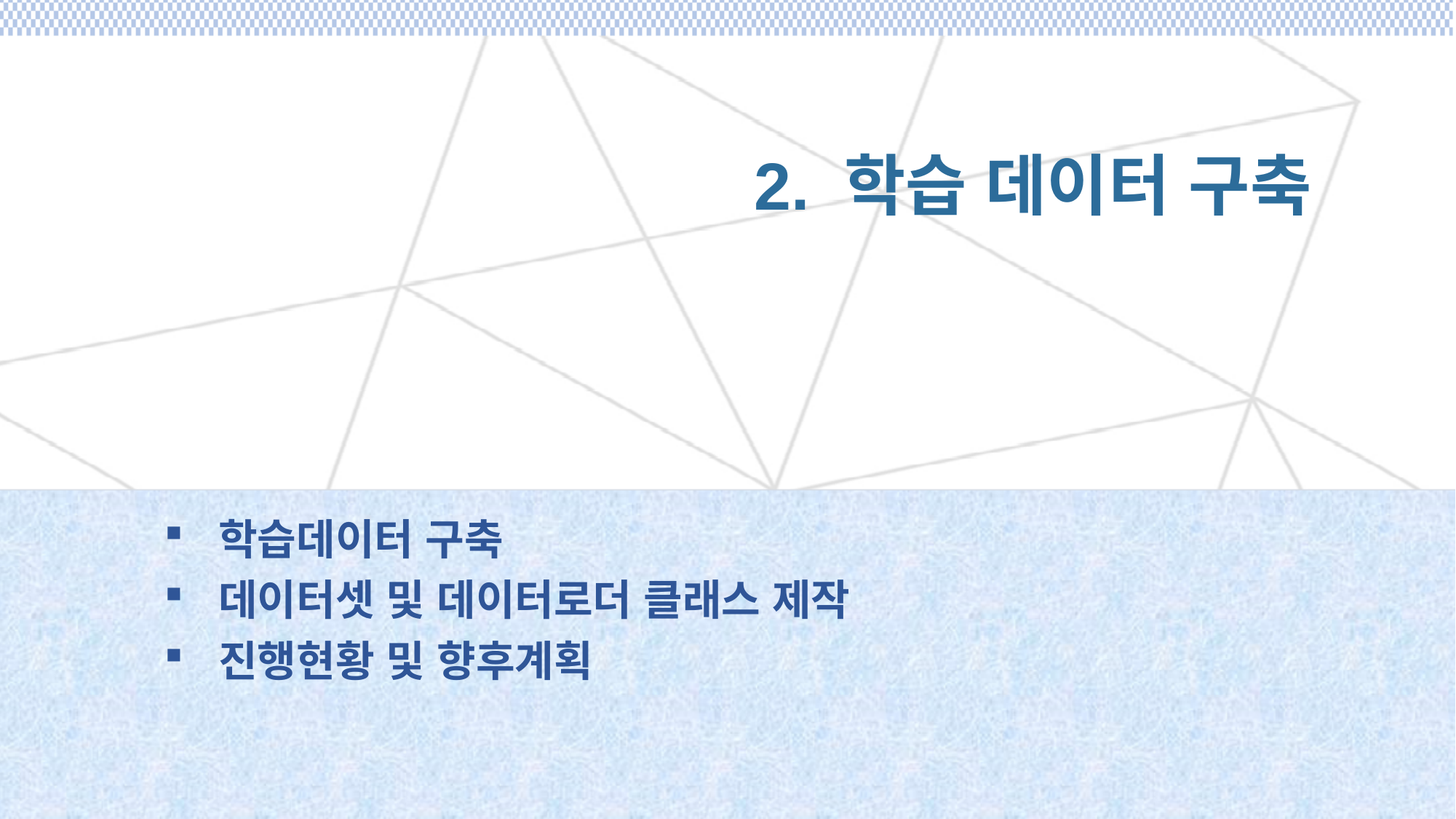

# 2. 학습 데이터 구축
학습데이터 구축
데이터셋 및 데이터로더 클래스 제작
진행현황 및 향후계획